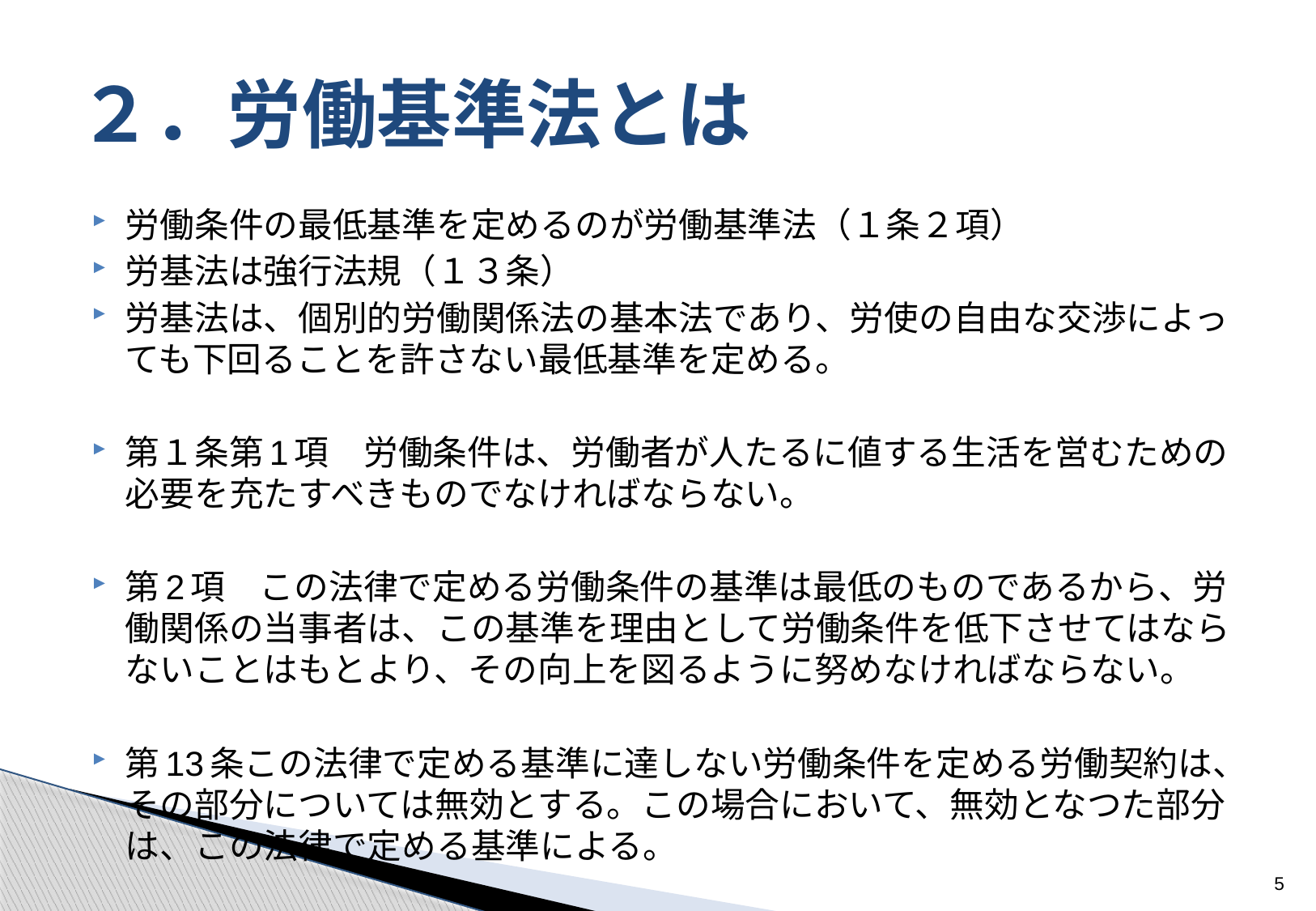

# ２．労働基準法とは
労働条件の最低基準を定めるのが労働基準法（１条２項）
労基法は強行法規（１３条）
労基法は、個別的労働関係法の基本法であり、労使の自由な交渉によっても下回ることを許さない最低基準を定める。

第１条第1項　労働条件は、労働者が人たるに値する生活を営むための必要を充たすべきものでなければならない。

第2項　この法律で定める労働条件の基準は最低のものであるから、労働関係の当事者は、この基準を理由として労働条件を低下させてはならないことはもとより、その向上を図るように努めなければならない。

第13条この法律で定める基準に達しない労働条件を定める労働契約は、その部分については無効とする。この場合において、無効となつた部分は、この法律で定める基準による。
5